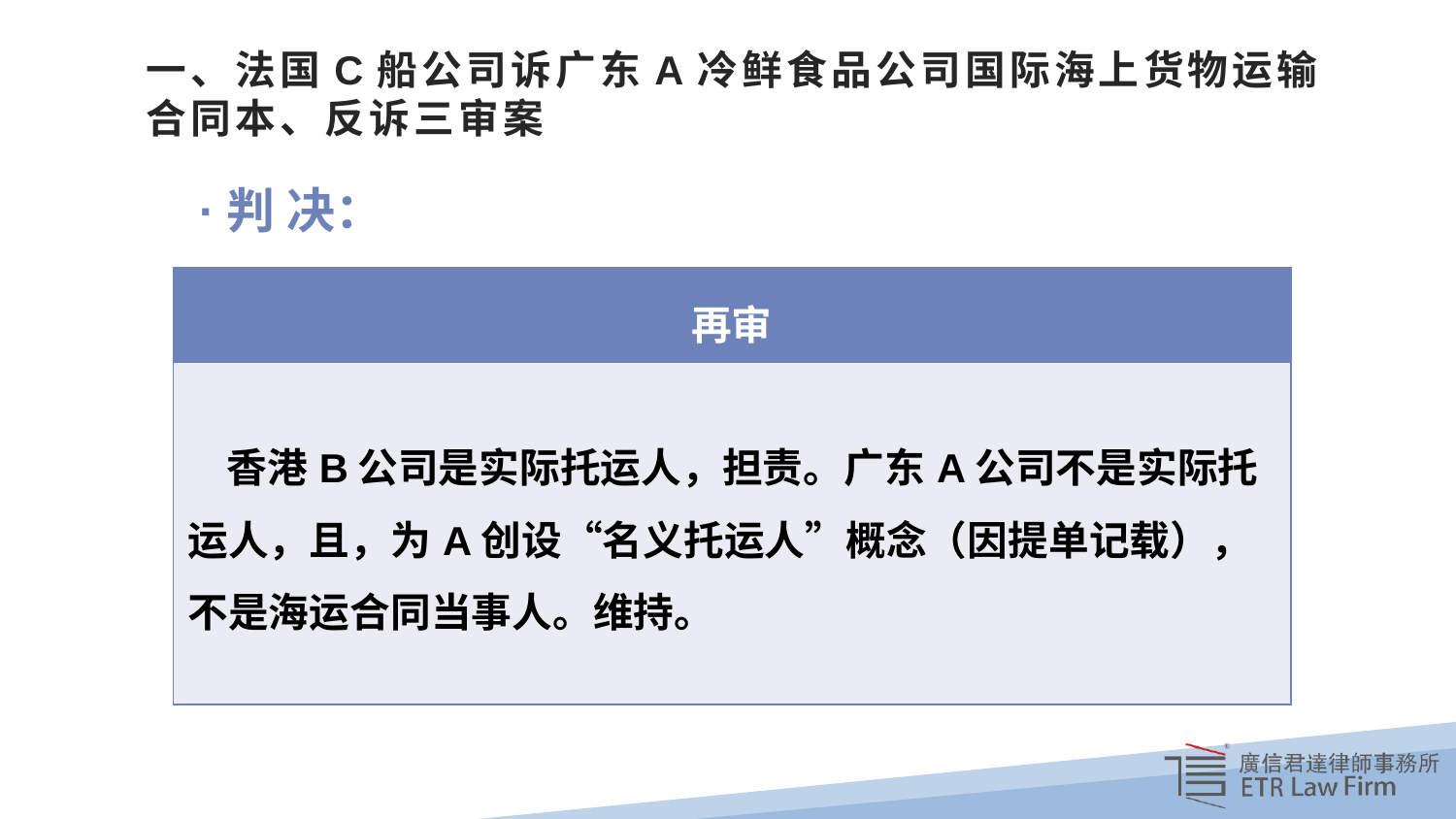

# 一、法国C船公司诉广东A冷鲜食品公司国际海上货物运输 合同本、反诉三审案
  ·判 决：
| 再审 |
| --- |
| 香港B公司是实际托运人，担责。广东A公司不是实际托运人，且，为A创设“名义托运人”概念（因提单记载），不是海运合同当事人。维持。 |